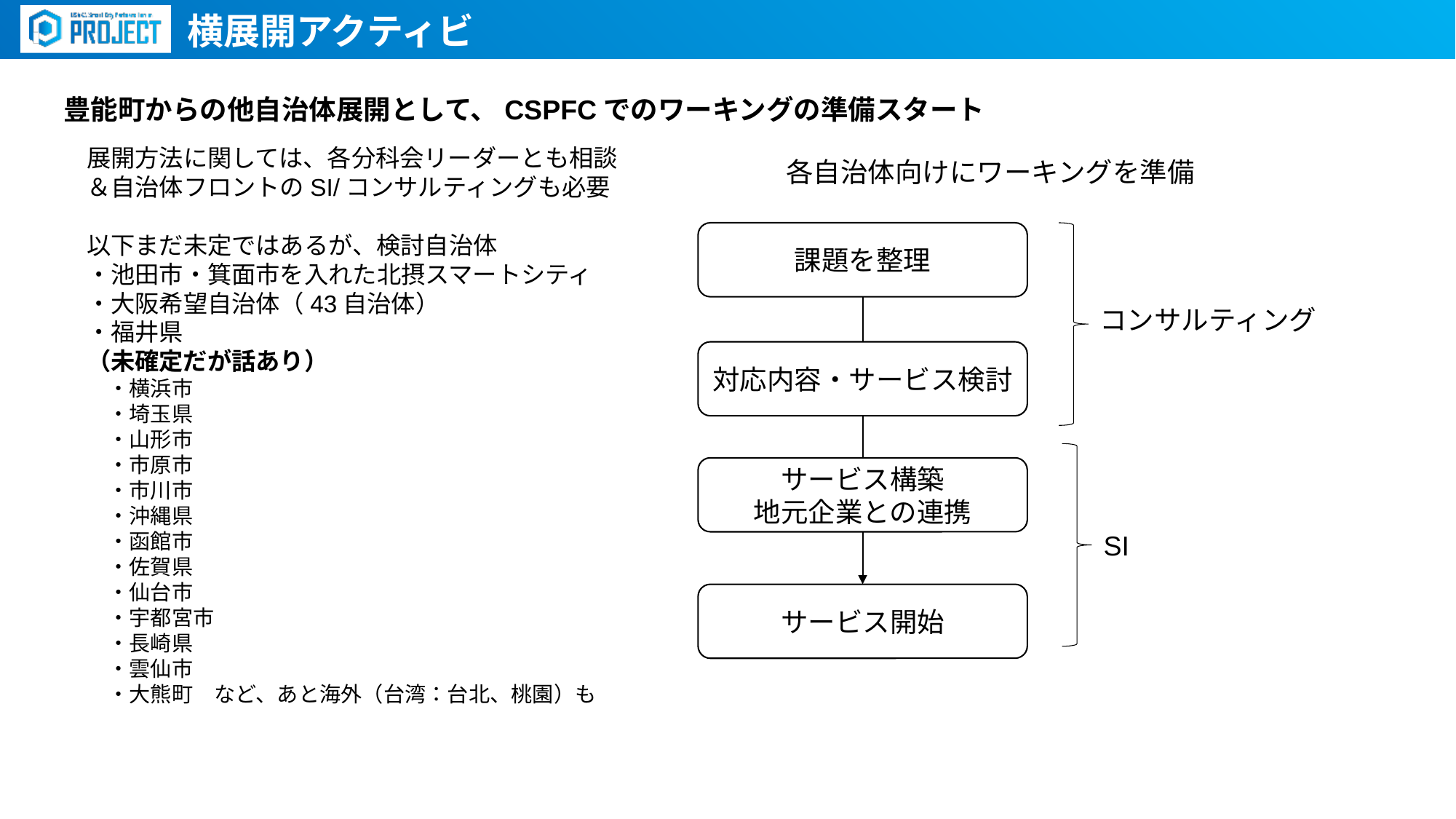

横展開アクティビ
豊能町からの他自治体展開として、CSPFCでのワーキングの準備スタート
展開方法に関しては、各分科会リーダーとも相談
＆自治体フロントのSI/コンサルティングも必要

以下まだ未定ではあるが、検討自治体
・池田市・箕面市を入れた北摂スマートシティ
・大阪希望自治体（43自治体）
・福井県
（未確定だが話あり）
　・横浜市
　・埼玉県
　・山形市
　・市原市
　・市川市
　・沖縄県
　・函館市
　・佐賀県
　・仙台市
　・宇都宮市
　・長崎県
　・雲仙市
　・大熊町　など、あと海外（台湾：台北、桃園）も
各自治体向けにワーキングを準備
課題を整理

コンサルティング
対応内容・サービス検討

サービス構築
地元企業との連携
SI
サービス開始